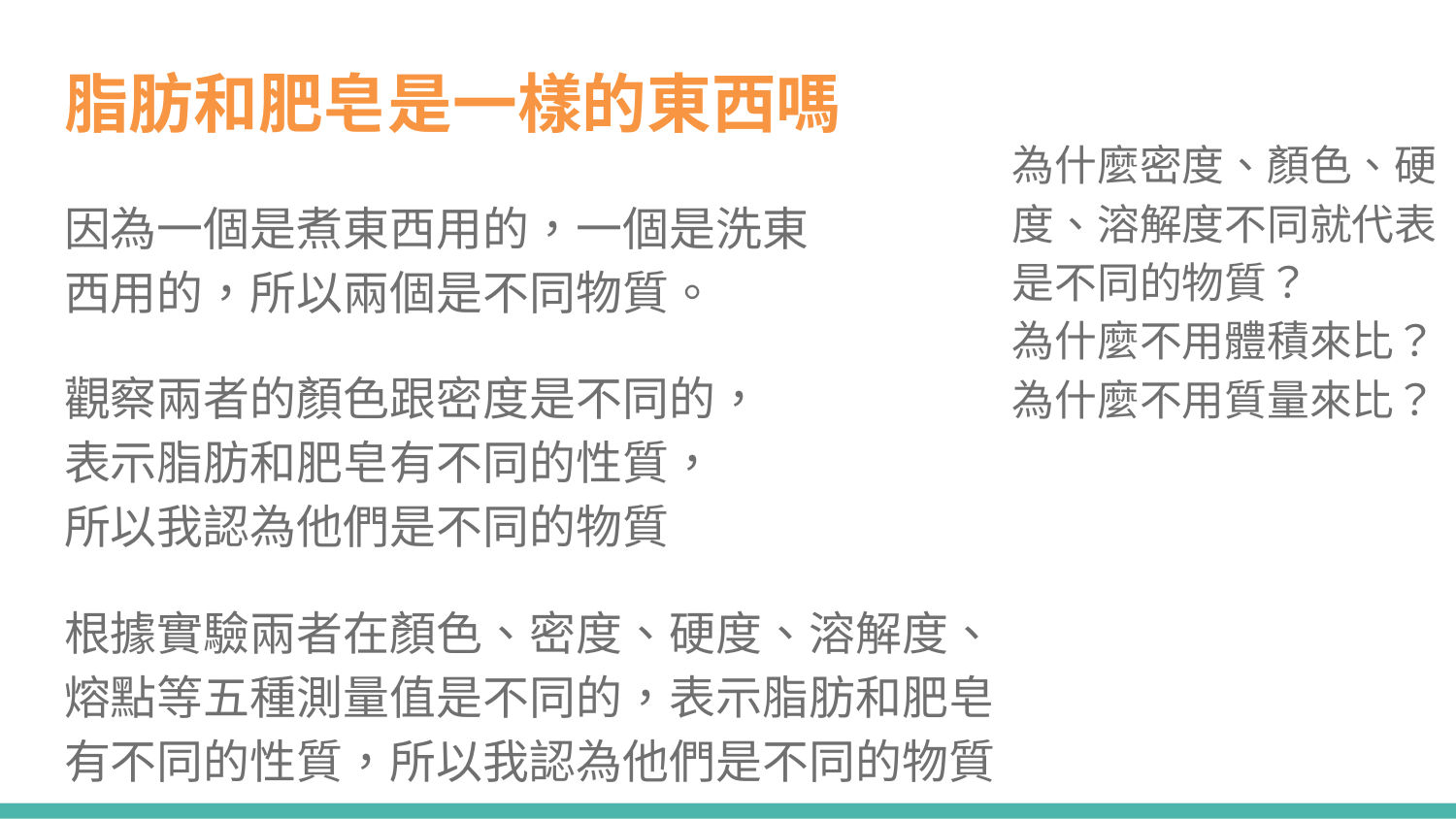

脂肪和肥皂是一樣的東西嗎
為什麼密度、顏色、硬度、溶解度不同就代表是不同的物質？
為什麼不用體積來比？
為什麼不用質量來比？
因為一個是煮東西用的，一個是洗東西用的，所以兩個是不同物質。

觀察兩者的顏色跟密度是不同的，
表示脂肪和肥皂有不同的性質，
所以我認為他們是不同的物質
根據實驗兩者在顏色、密度、硬度、溶解度、熔點等五種測量值是不同的，表示脂肪和肥皂有不同的性質，所以我認為他們是不同的物質